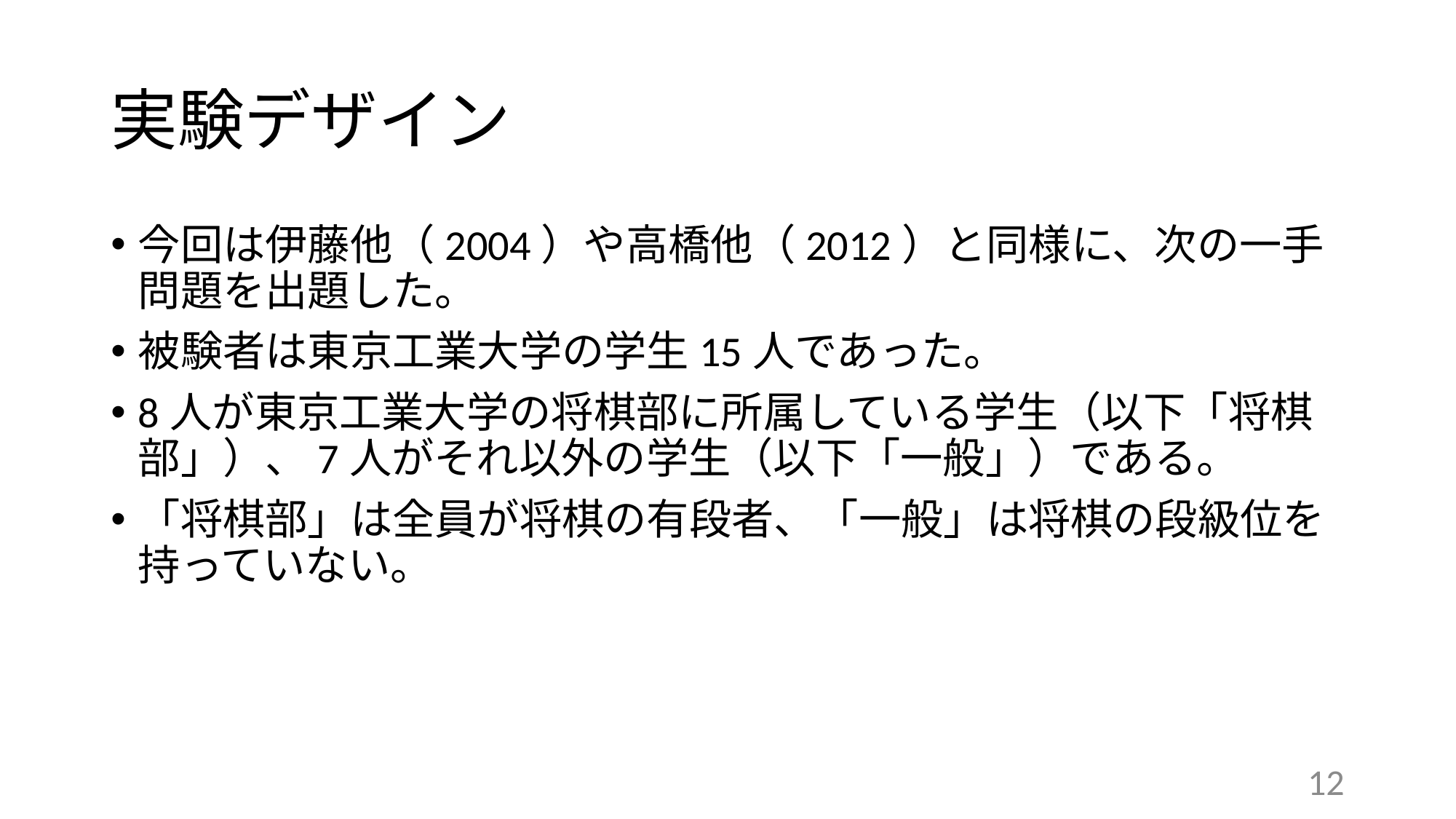

# 実験デザイン
今回は伊藤他（2004）や高橋他（2012）と同様に、次の一手問題を出題した。
被験者は東京工業大学の学生15人であった。
8人が東京工業大学の将棋部に所属している学生（以下「将棋部」）、7人がそれ以外の学生（以下「一般」）である。
「将棋部」は全員が将棋の有段者、「一般」は将棋の段級位を持っていない。

12